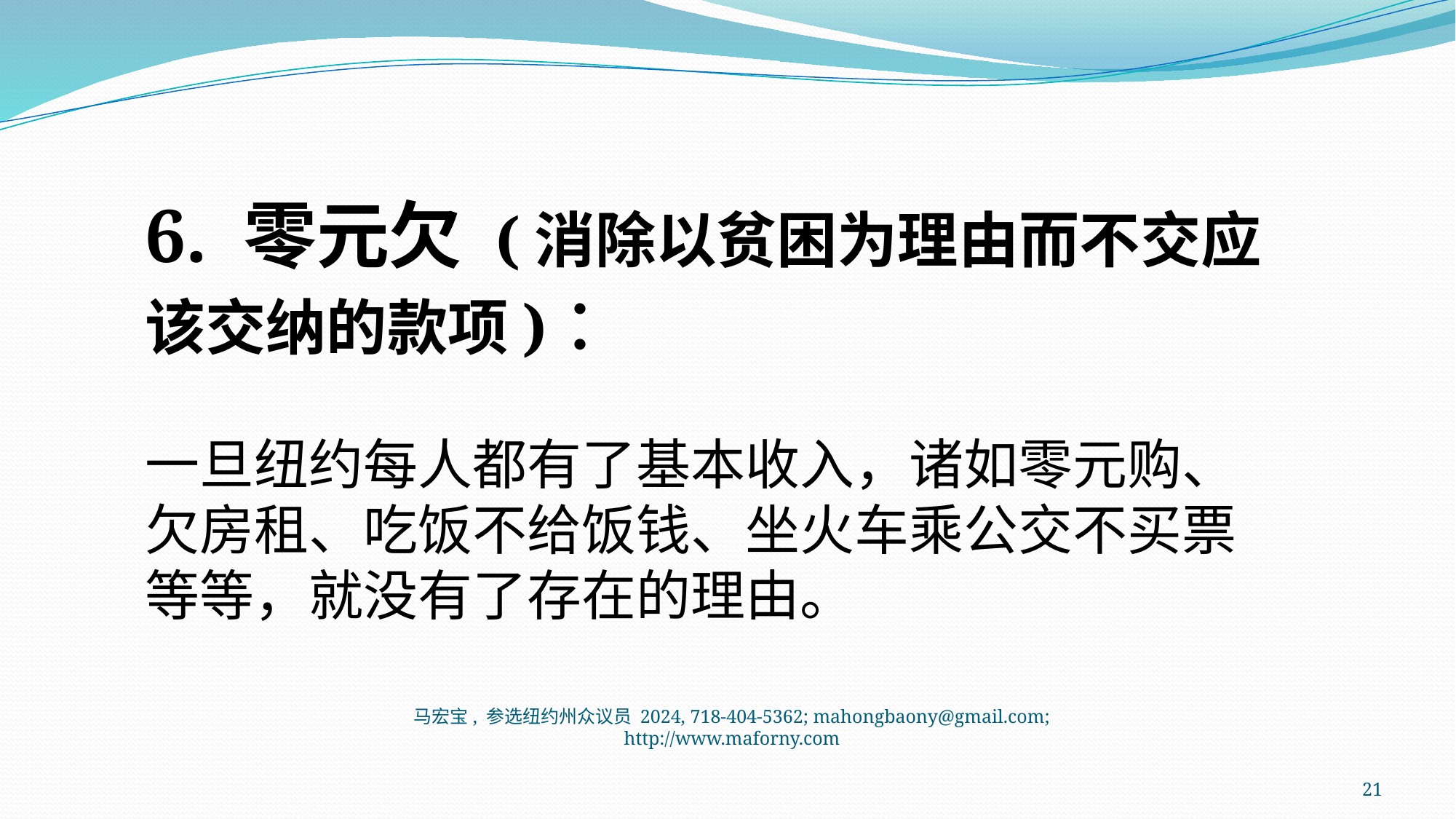

6. 零元欠 (消除以贫困为理由而不交应该交纳的款项)：

一旦纽约每人都有了基本收入，诸如零元购、欠房租、吃饭不给饭钱、坐火车乘公交不买票等等，就没有了存在的理由。
马宏宝, 参选纽约州众议员 2024, 718-404-5362; mahongbaony@gmail.com; http://www.maforny.com
21